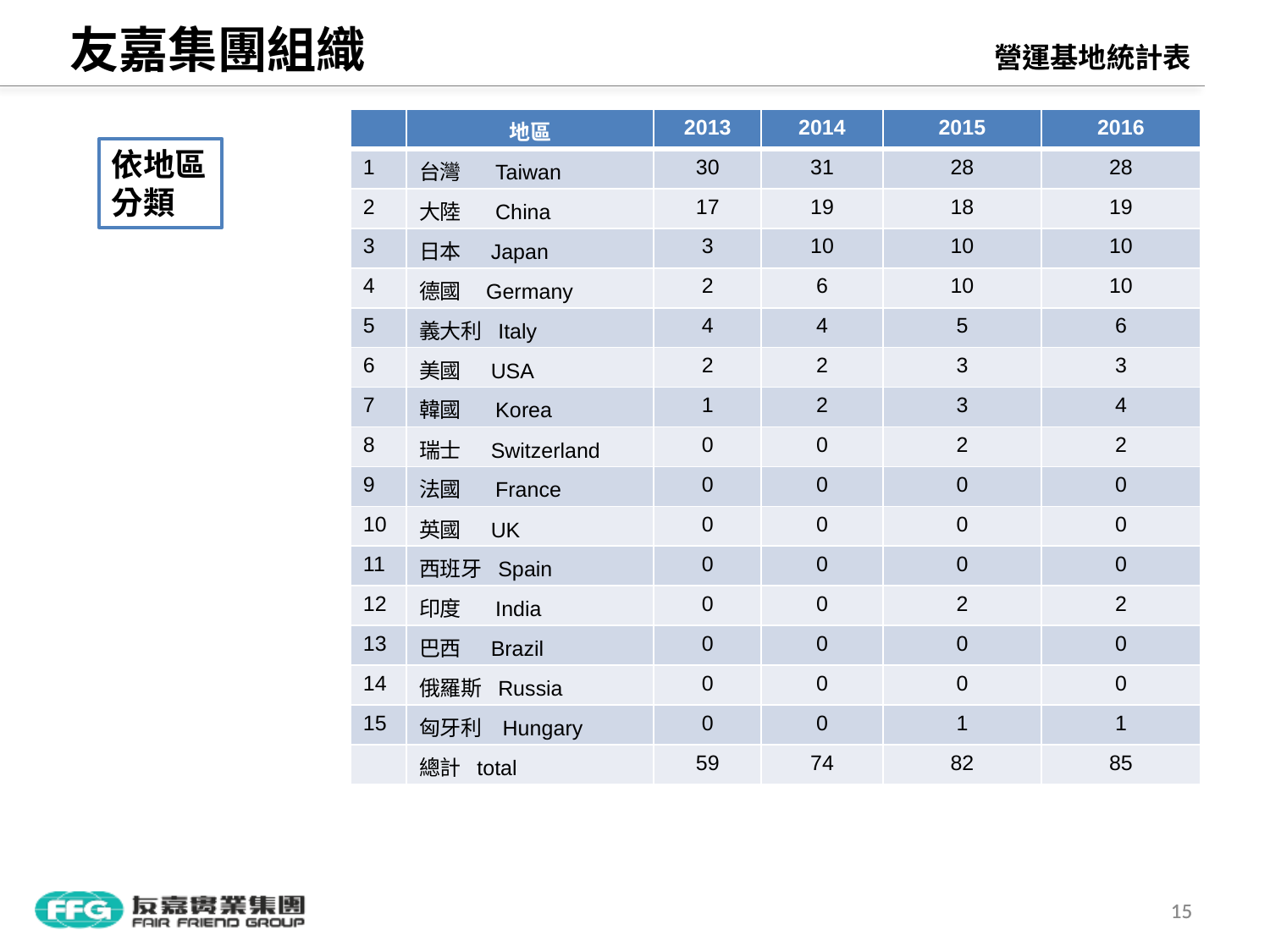

友嘉集團組織
營運基地統計表
|  | 地區 | 2013 | 2014 | 2015 | 2016 |
| --- | --- | --- | --- | --- | --- |
| 1 | 台灣 Taiwan | 30 | 31 | 28 | 28 |
| 2 | 大陸 China | 17 | 19 | 18 | 19 |
| 3 | 日本 Japan | 3 | 10 | 10 | 10 |
| 4 | 德國 Germany | 2 | 6 | 10 | 10 |
| 5 | 義大利 Italy | 4 | 4 | 5 | 6 |
| 6 | 美國 USA | 2 | 2 | 3 | 3 |
| 7 | 韓國 Korea | 1 | 2 | 3 | 4 |
| 8 | 瑞士 Switzerland | 0 | 0 | 2 | 2 |
| 9 | 法國 France | 0 | 0 | 0 | 0 |
| 10 | 英國 UK | 0 | 0 | 0 | 0 |
| 11 | 西班牙 Spain | 0 | 0 | 0 | 0 |
| 12 | 印度 India | 0 | 0 | 2 | 2 |
| 13 | 巴西 Brazil | 0 | 0 | 0 | 0 |
| 14 | 俄羅斯 Russia | 0 | 0 | 0 | 0 |
| 15 | 匈牙利 Hungary | 0 | 0 | 1 | 1 |
|  | 總計 total | 59 | 74 | 82 | 85 |
依地區分類